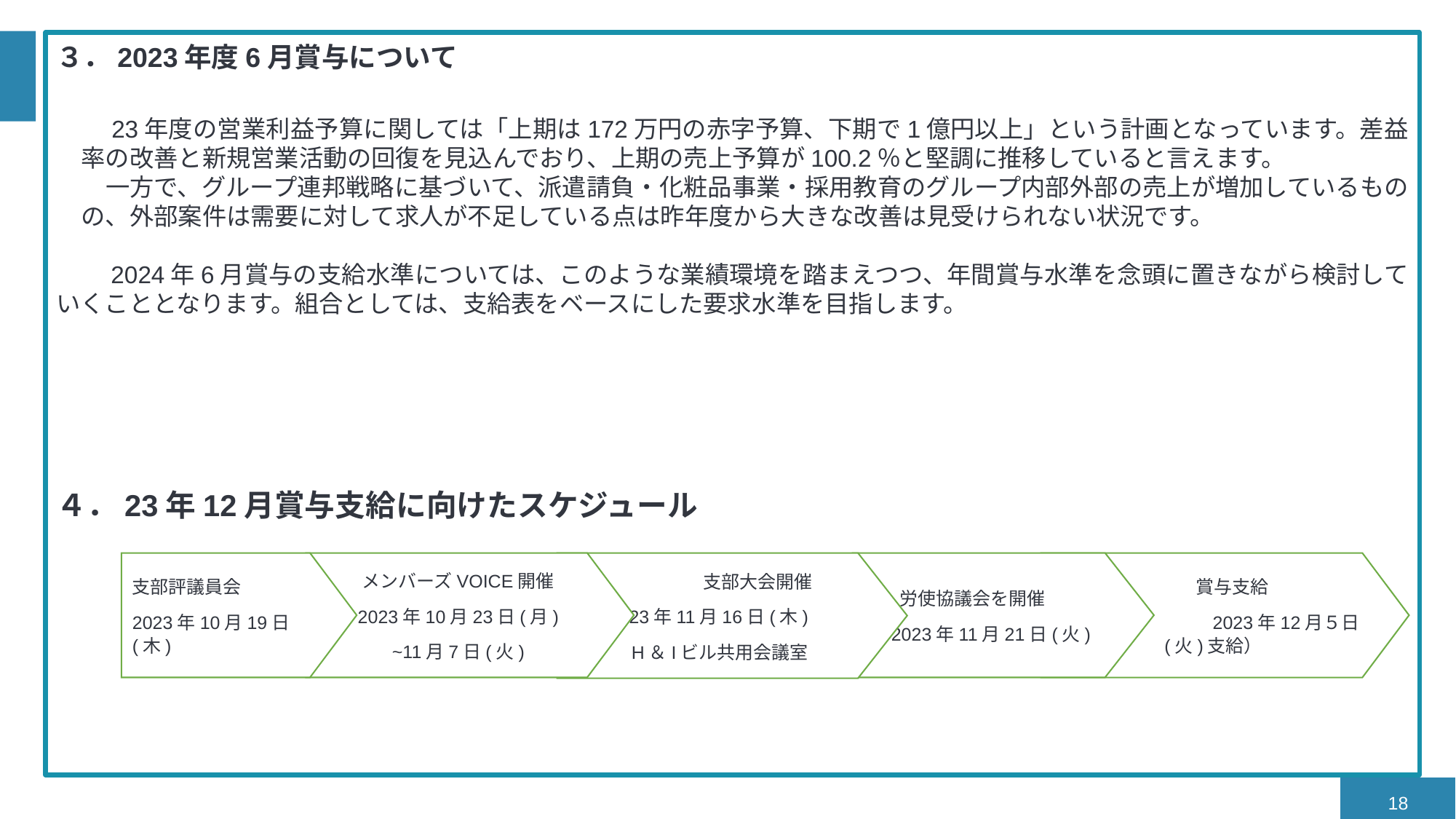

３．2023年度6月賞与について

　23年度の営業利益予算に関しては「上期は172万円の赤字予算、下期で1億円以上」という計画となっています。差益率の改善と新規営業活動の回復を見込んでおり、上期の売上予算が100.2％と堅調に推移していると言えます。
　一方で、グループ連邦戦略に基づいて、派遣請負・化粧品事業・採用教育のグループ内部外部の売上が増加しているものの、外部案件は需要に対して求人が不足している点は昨年度から大きな改善は見受けられない状況です。

　　2024年6月賞与の支給水準については、このような業績環境を踏まえつつ、年間賞与水準を念頭に置きながら検討していくこととなります。組合としては、支給表をベースにした要求水準を目指します。

４．23年12月賞与支給に向けたスケジュール

支部評議員会
2023年10月19日(木)
メンバーズVOICE開催
2023年10月23日(月)
~11月7日(火)
　　　　 支部大会開催
2023年11月16日(木)
H＆Iビル共用会議室
　労使協議会を開催
2023年11月21日(火)
    　賞与支給
　　　　　　　　2023年12月５日(火)支給）
18